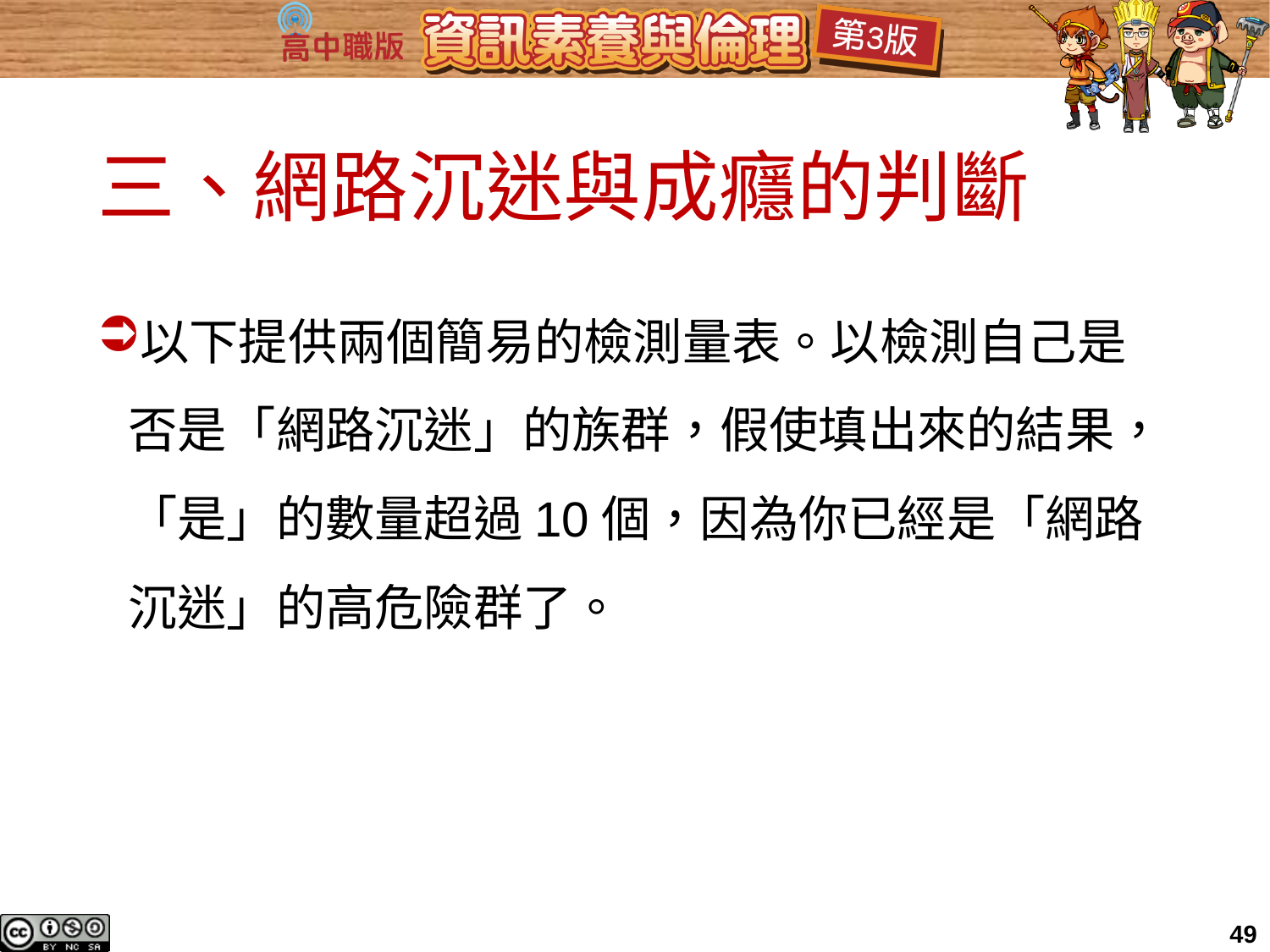

# 三、網路沉迷與成癮的判斷
以下提供兩個簡易的檢測量表。以檢測自己是否是「網路沉迷」的族群，假使填出來的結果，「是」的數量超過10個，因為你已經是「網路沉迷」的高危險群了。
49